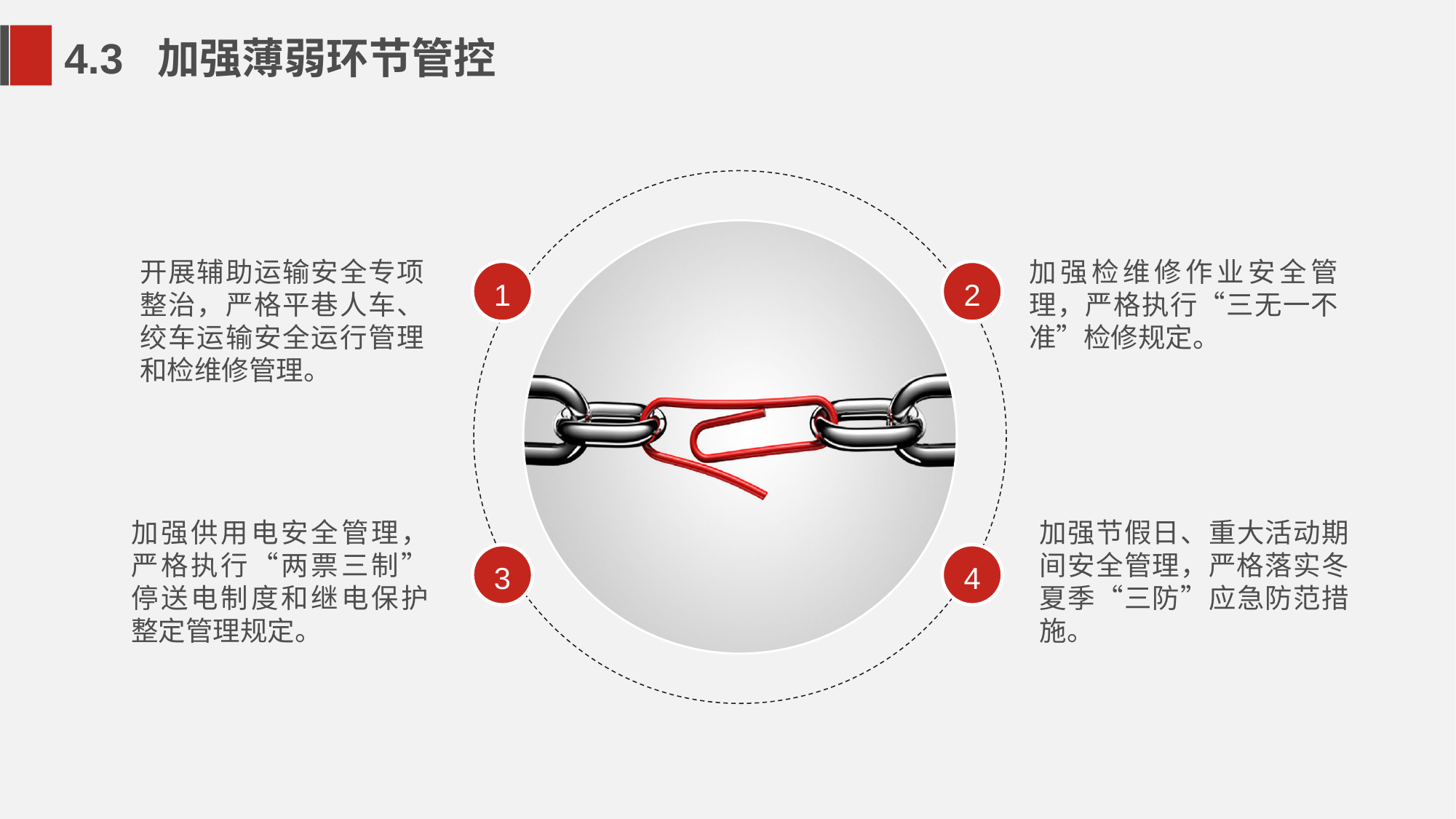

4.3  加强薄弱环节管控

开展辅助运输安全专项整治，严格平巷人车、绞车运输安全运行管理和检维修管理。
加强检维修作业安全管理，严格执行“三无一不准”检修规定。
1
2
加强供用电安全管理，严格执行“两票三制”停送电制度和继电保护整定管理规定。
加强节假日、重大活动期间安全管理，严格落实冬夏季“三防”应急防范措施。
3
4